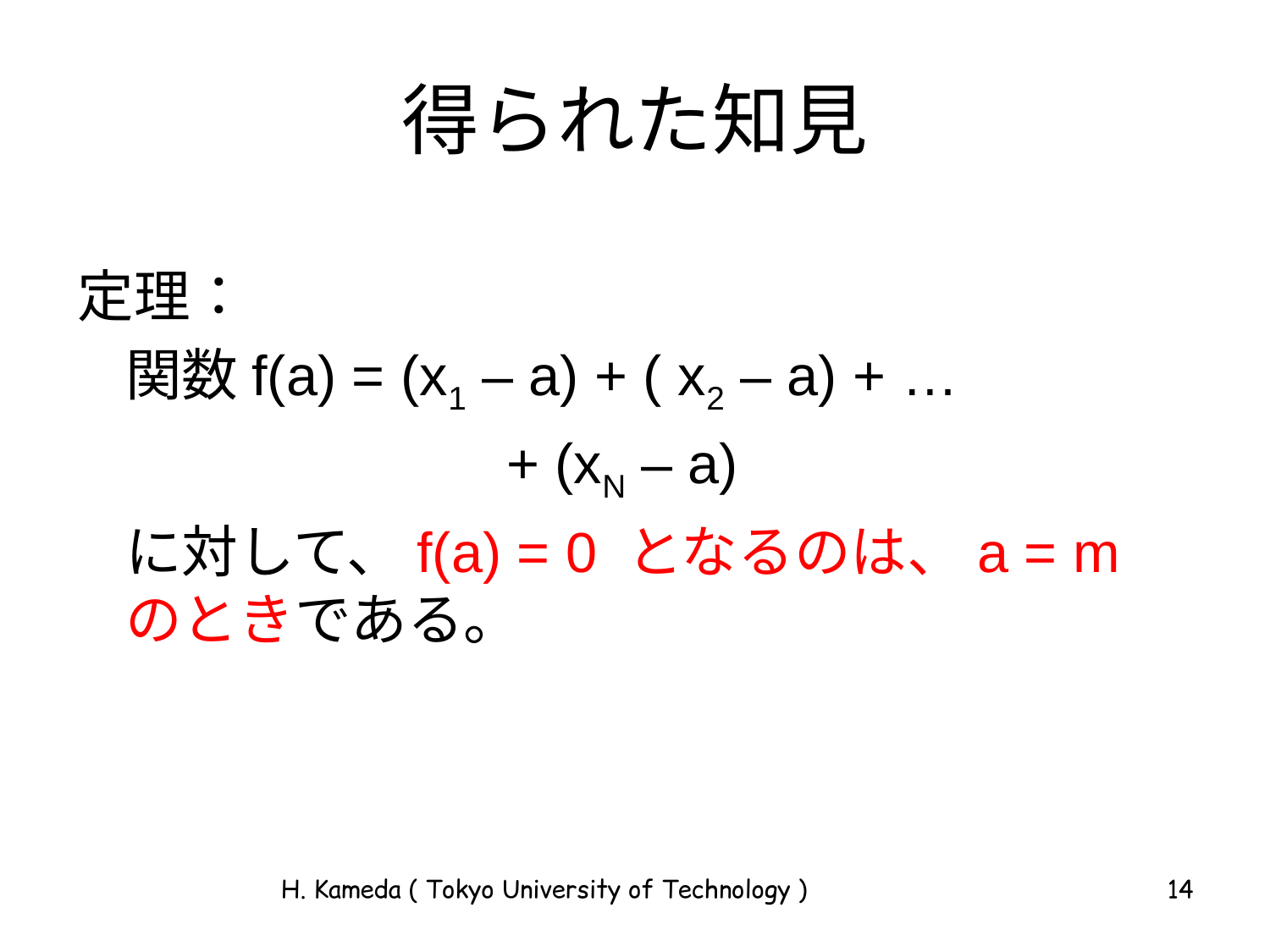

# 得られた知見
定理：
	関数f(a) = (x1 – a) + ( x2 – a) + …
				+ (xN – a)
	に対して、f(a) = 0 となるのは、a = m のときである。

H. Kameda ( Tokyo University of Technology )
14